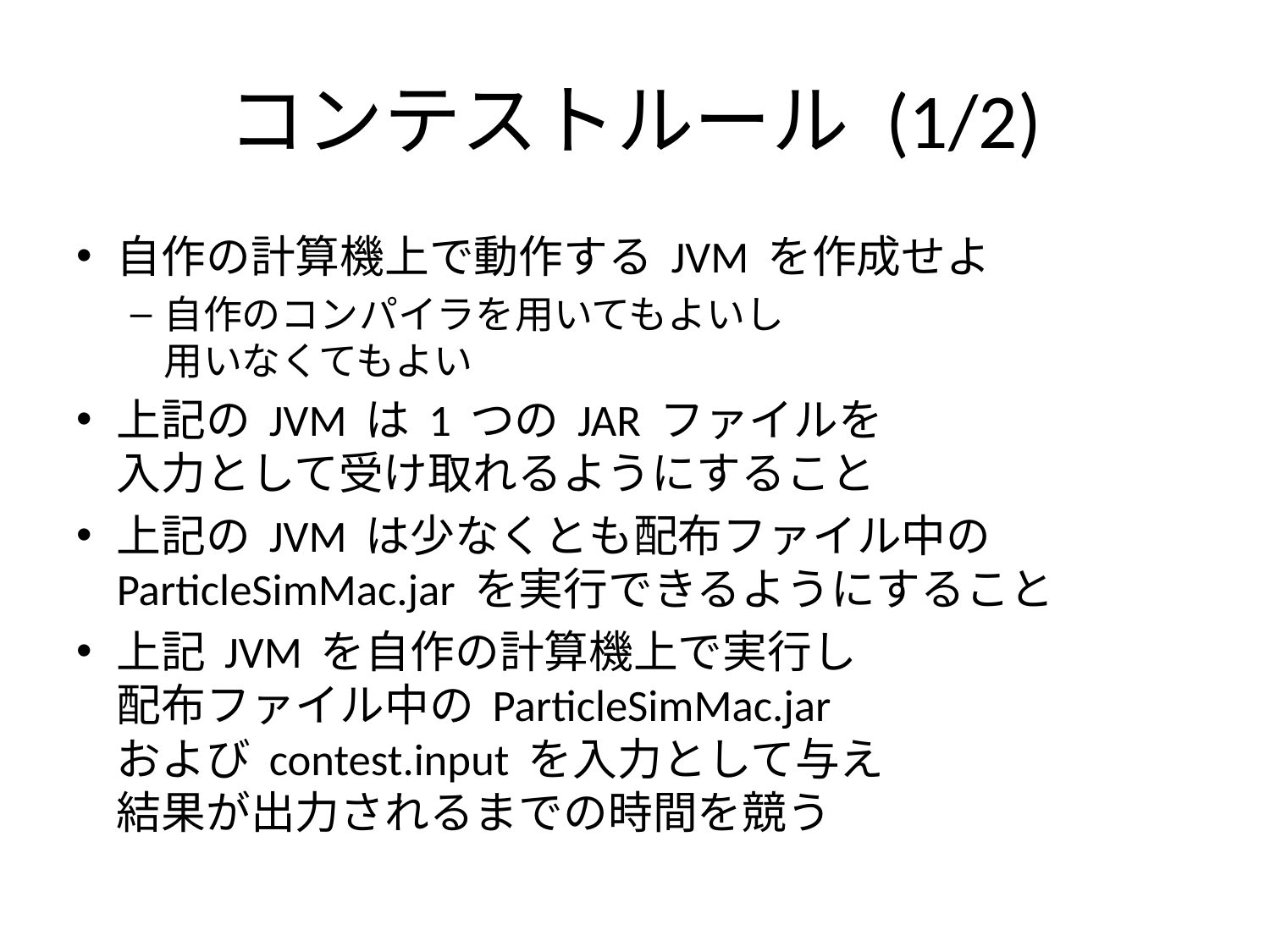

# コンテストルール (1/2)
自作の計算機上で動作する JVM を作成せよ
自作のコンパイラを用いてもよいし
用いなくてもよい
上記の JVM は 1 つの JAR ファイルを
入力として受け取れるようにすること
上記の JVM は少なくとも配布ファイル中の
ParticleSimMac.jar を実行できるようにすること
上記 JVM を自作の計算機上で実行し
配布ファイル中の ParticleSimMac.jar
および contest.input を入力として与え
結果が出力されるまでの時間を競う